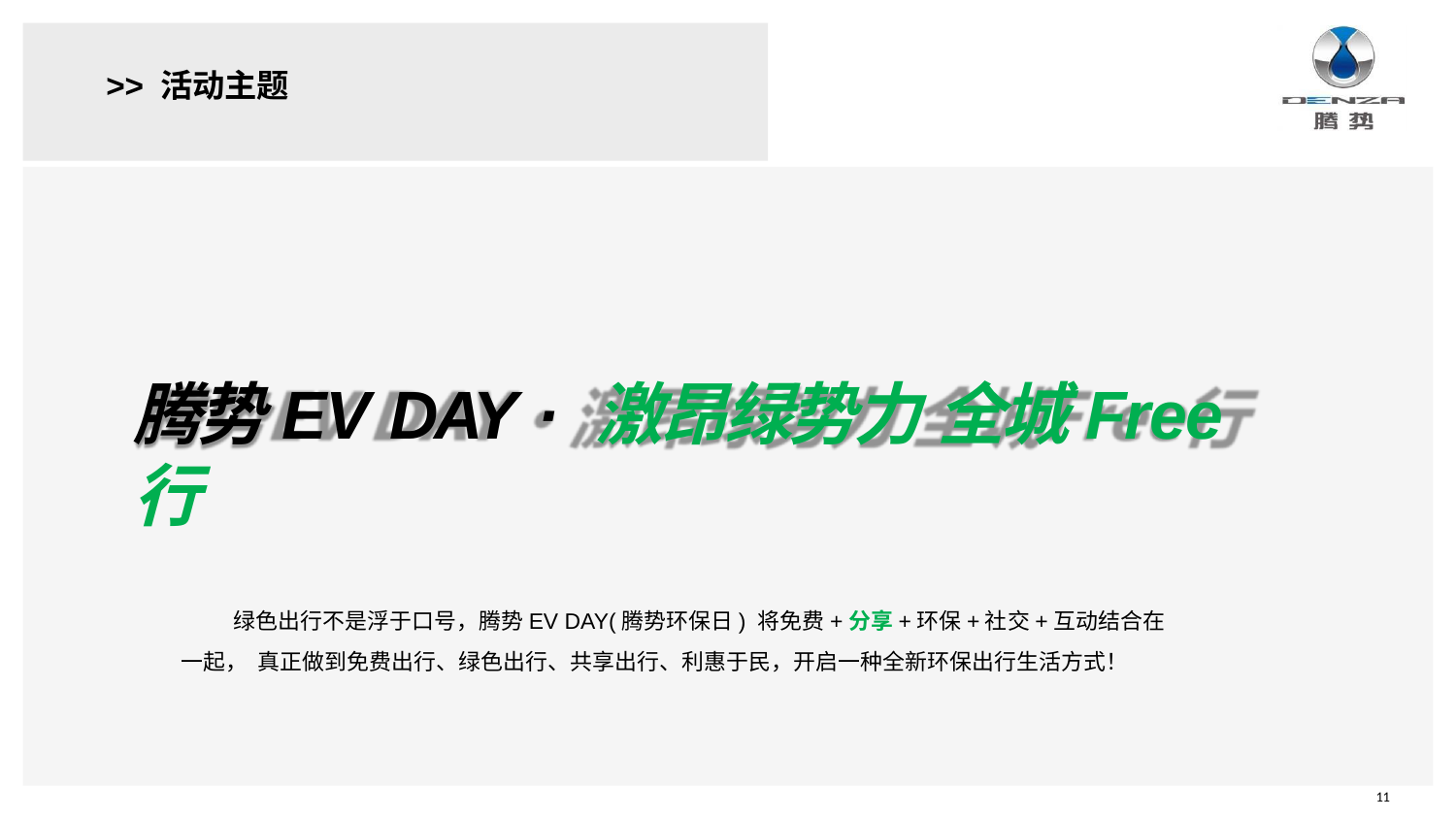

# >> 活动主题

腾势EV DAY · 激昂绿势力 全城Free行
绿色出行不是浮于口号，腾势EV DAY(腾势环保日) 将免费+分享+环保+社交+互动结合在一起，  真正做到免费出行、绿色出行、共享出行、利惠于民，开启一种全新环保出行生活方式！
11